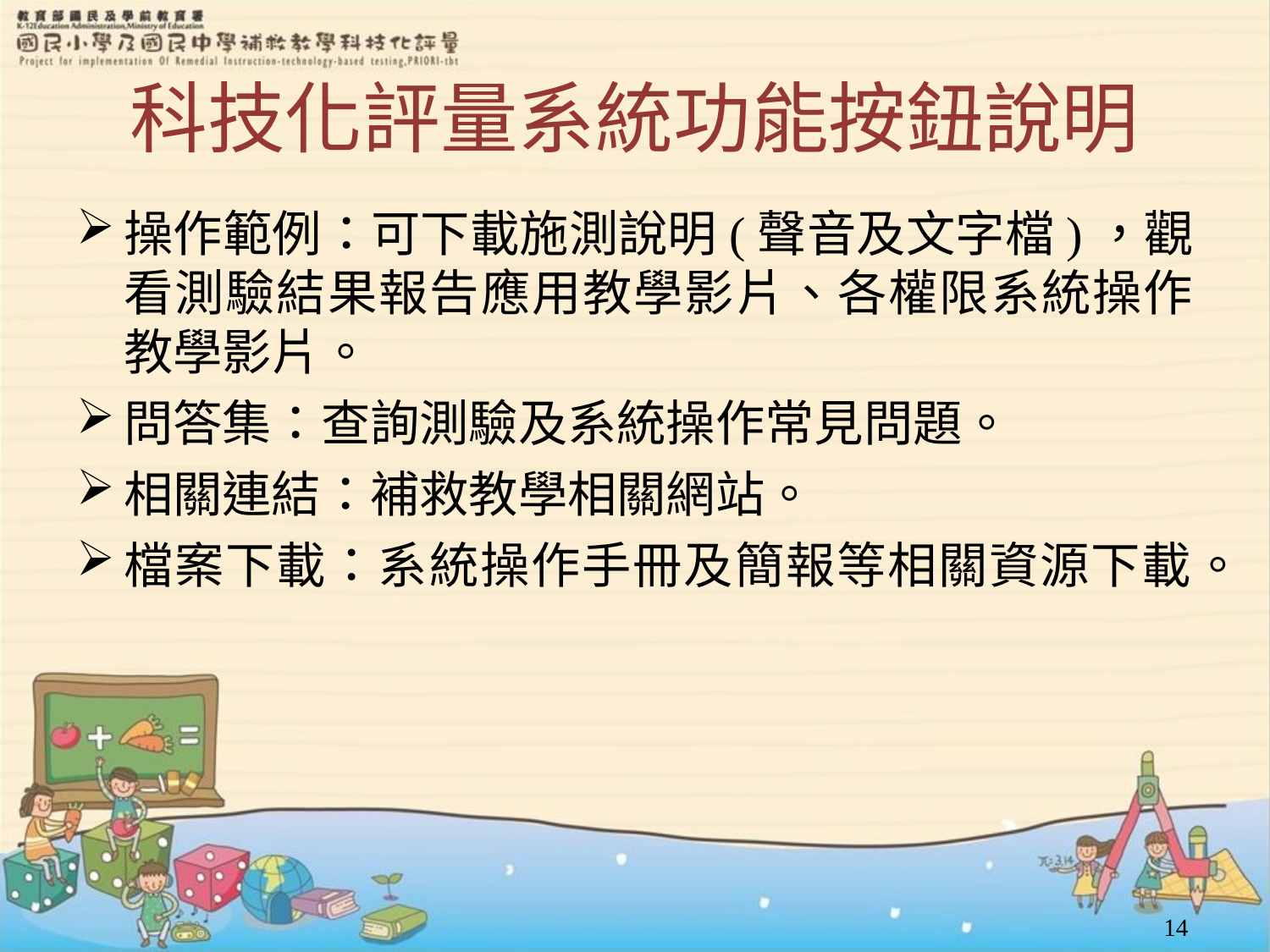

# 科技化評量系統功能按鈕說明
操作範例：可下載施測說明(聲音及文字檔)，觀看測驗結果報告應用教學影片、各權限系統操作教學影片。
問答集：查詢測驗及系統操作常見問題。
相關連結：補救教學相關網站。
檔案下載：系統操作手冊及簡報等相關資源下載。
14